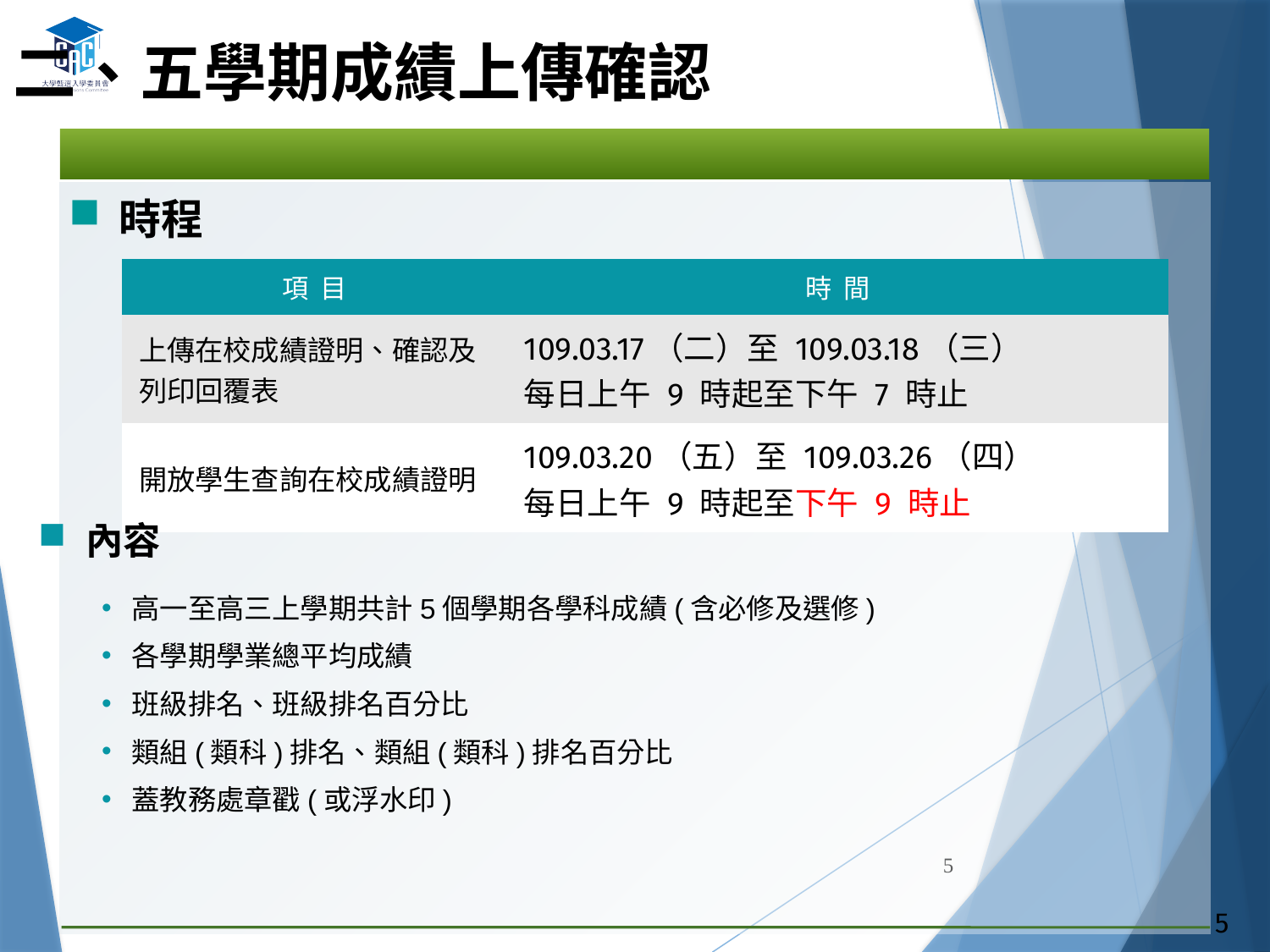

二、五學期成績上傳確認

時程
| 項 目 | 時 間 |
| --- | --- |
| 上傳在校成績證明、確認及列印回覆表 | 109.03.17（二）至 109.03.18（三） 每日上午 9 時起至下午 7 時止 |
| 開放學生查詢在校成績證明 | 109.03.20（五）至 109.03.26（四） 每日上午 9 時起至下午 9 時止 |
 內容
高一至高三上學期共計5個學期各學科成績(含必修及選修)
各學期學業總平均成績
班級排名、班級排名百分比
類組(類科)排名、類組(類科)排名百分比
蓋教務處章戳(或浮水印)
5